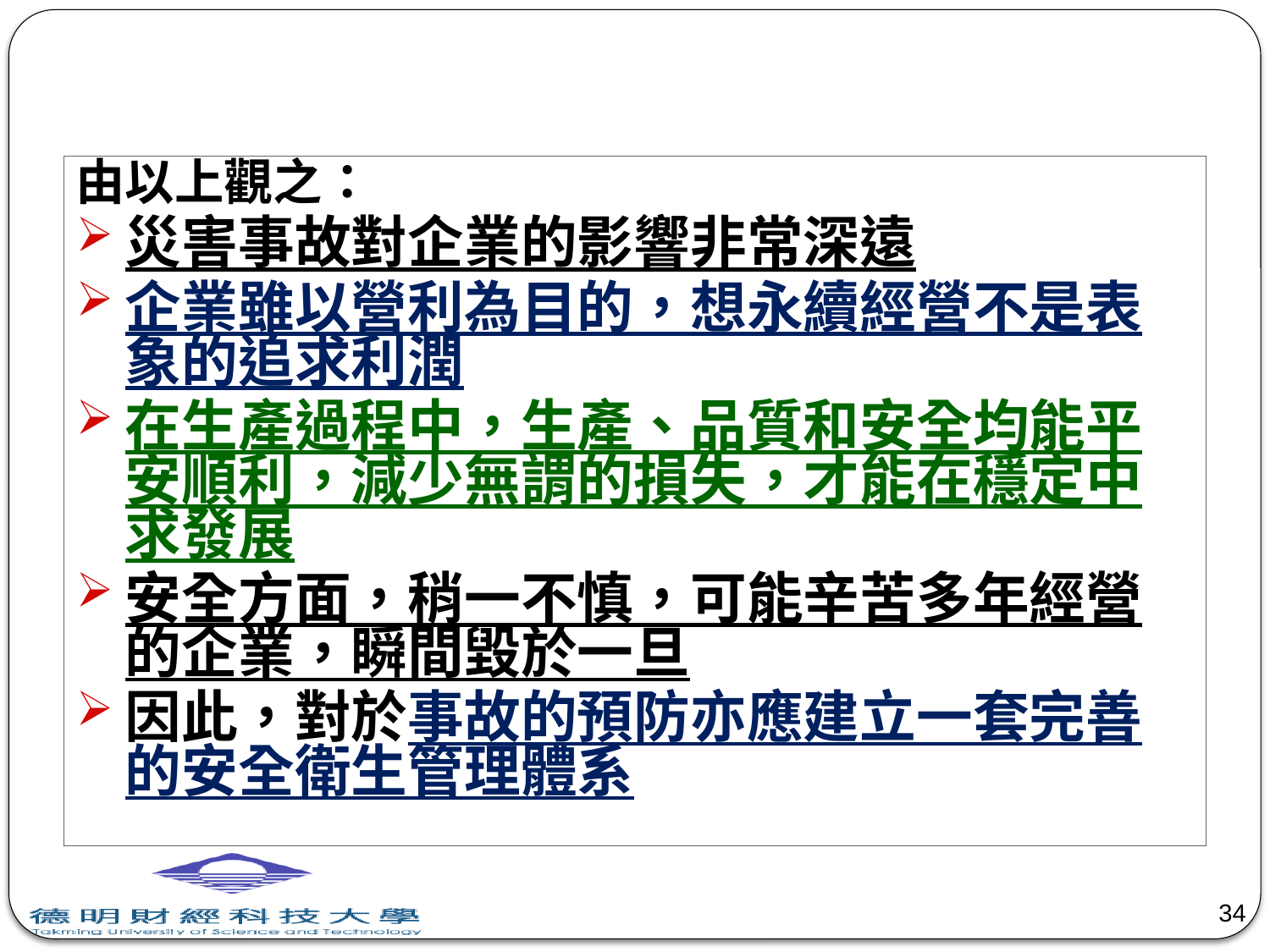

由以上觀之：
災害事故對企業的影響非常深遠
企業雖以營利為目的，想永續經營不是表象的追求利潤
在生產過程中，生產、品質和安全均能平安順利，減少無謂的損失，才能在穩定中求發展
安全方面，稍一不慎，可能辛苦多年經營的企業，瞬間毀於一旦
因此，對於事故的預防亦應建立一套完善的安全衛生管理體系
34